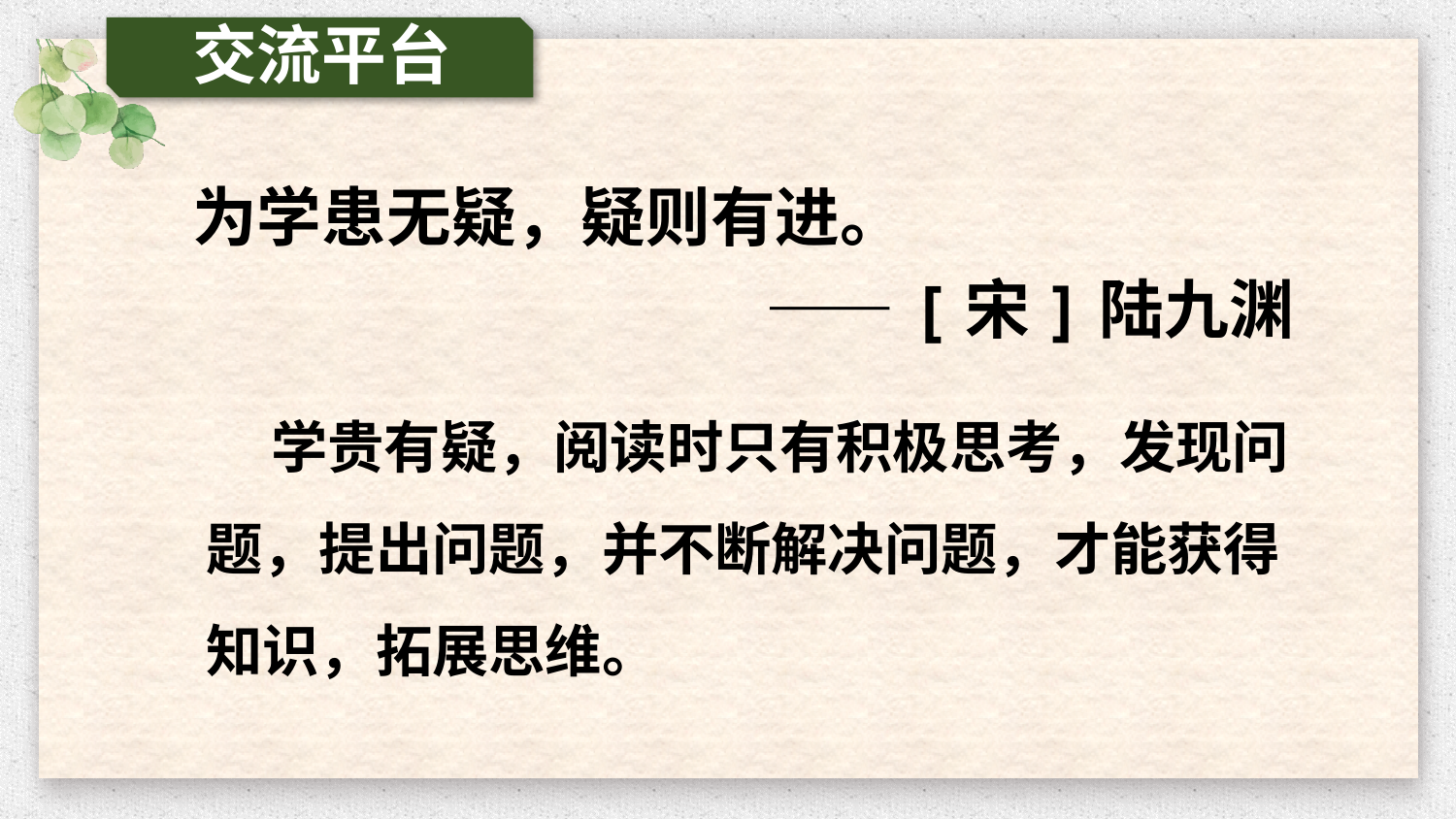

交流平台
为学患无疑，疑则有进。
                　——[宋]陆九渊
    学贵有疑，阅读时只有积极思考，发现问题，提出问题，并不断解决问题，才能获得知识，拓展思维。